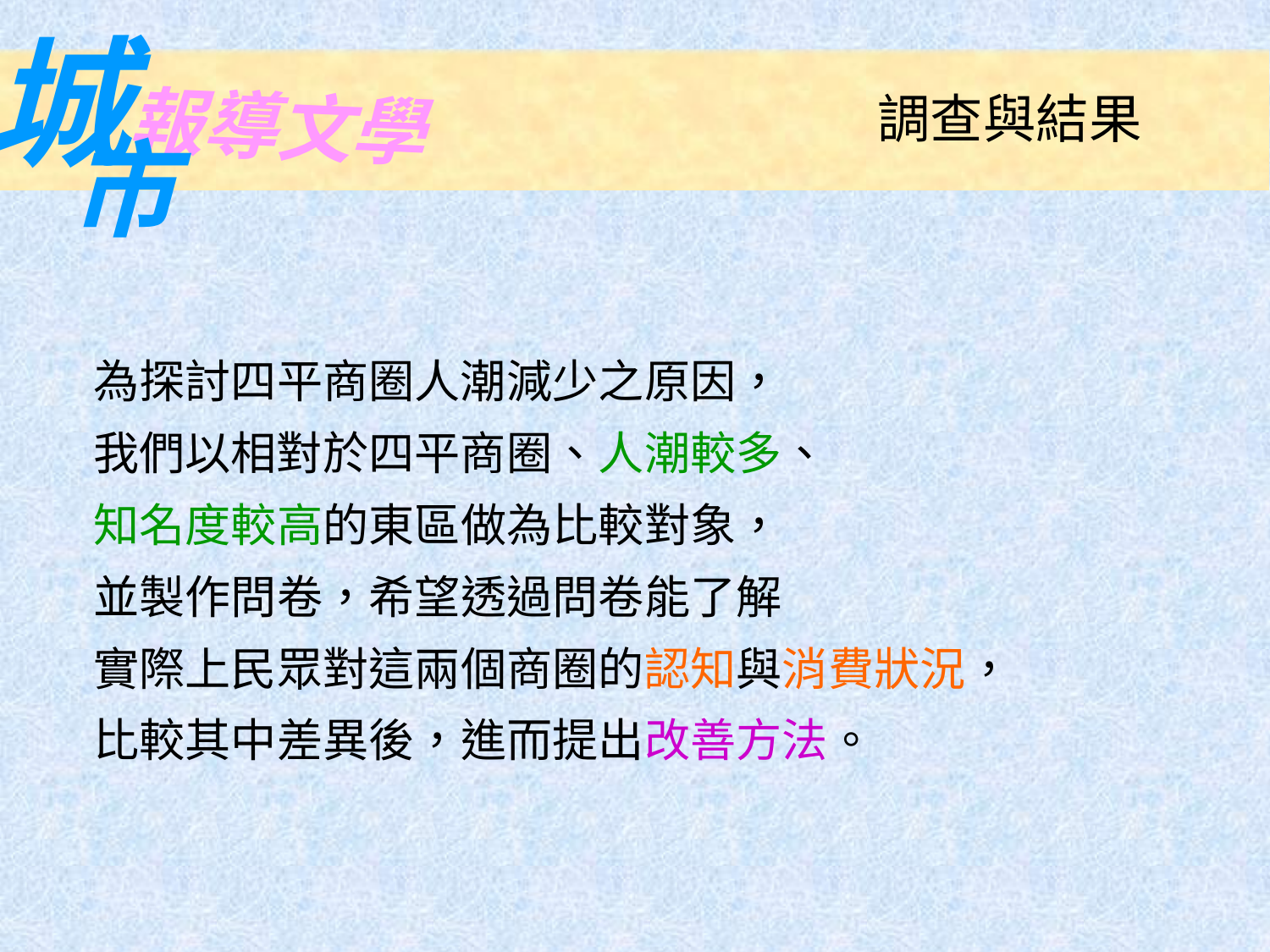

城

報導文學
市
調查與結果
為探討四平商圈人潮減少之原因，

我們以相對於四平商圈、人潮較多、

知名度較高的東區做為比較對象，

並製作問卷，希望透過問卷能了解

實際上民眾對這兩個商圈的認知與消費狀況，

比較其中差異後，進而提出改善方法。